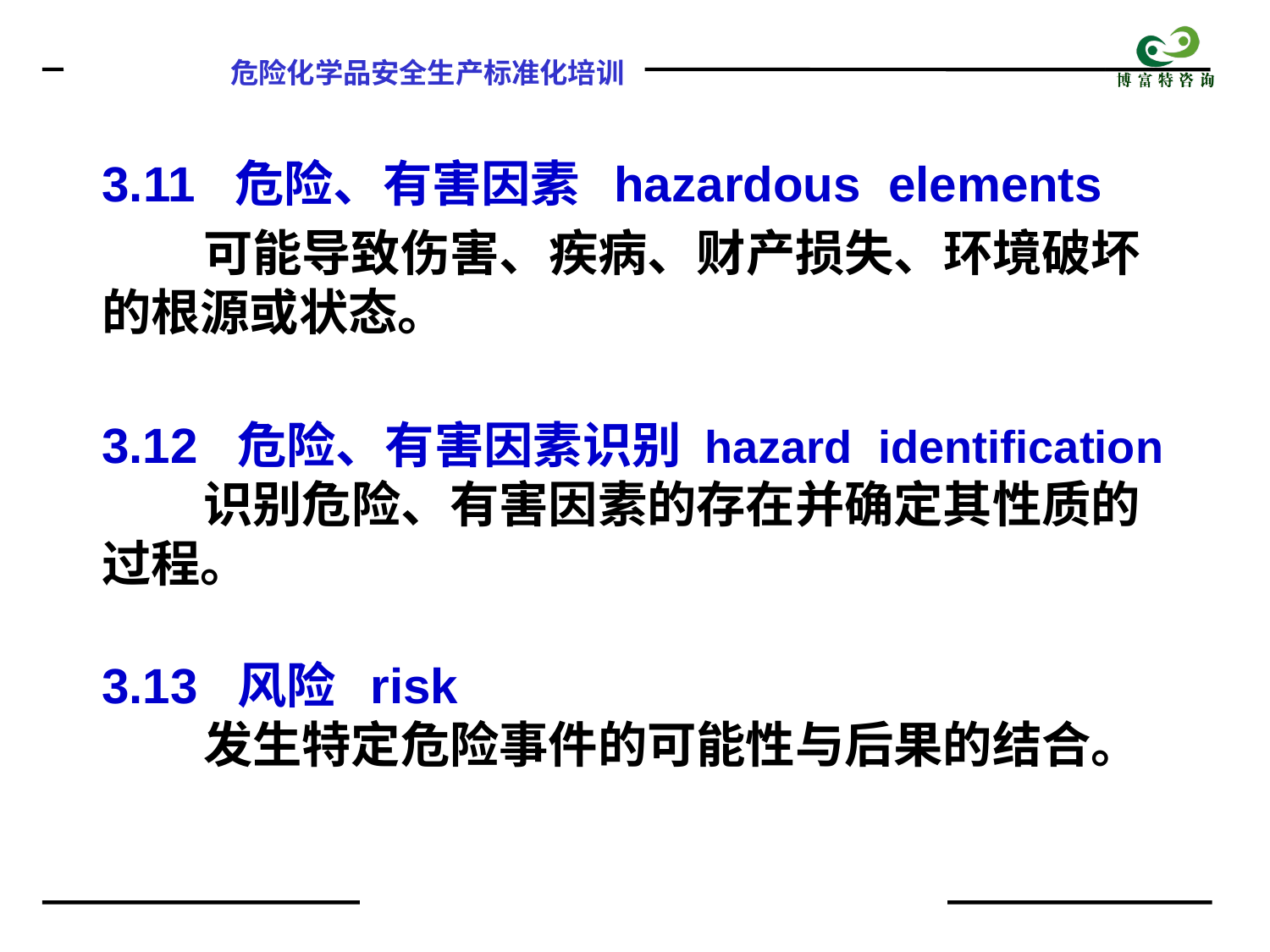

3.11  危险、有害因素  hazardous  elements
        可能导致伤害、疾病、财产损失、环境破坏的根源或状态。
3.12  危险、有害因素识别 hazard  identification
        识别危险、有害因素的存在并确定其性质的过程。
3.13  风险  risk
        发生特定危险事件的可能性与后果的结合。